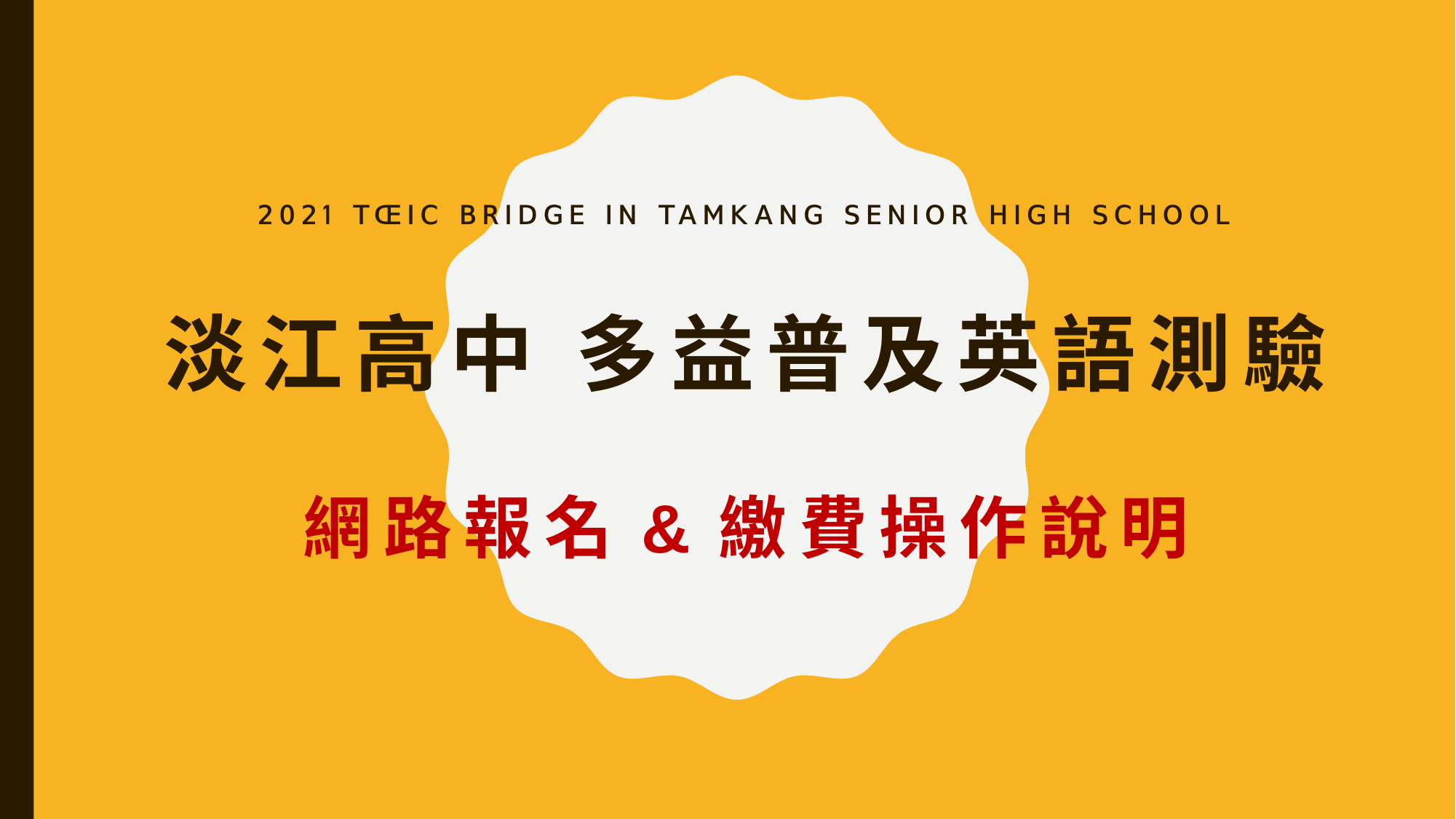

2021 TOEIC Bridge in Tamkang senior high school
# 淡江高中 多益普及英語測驗
網路報名&繳費操作說明